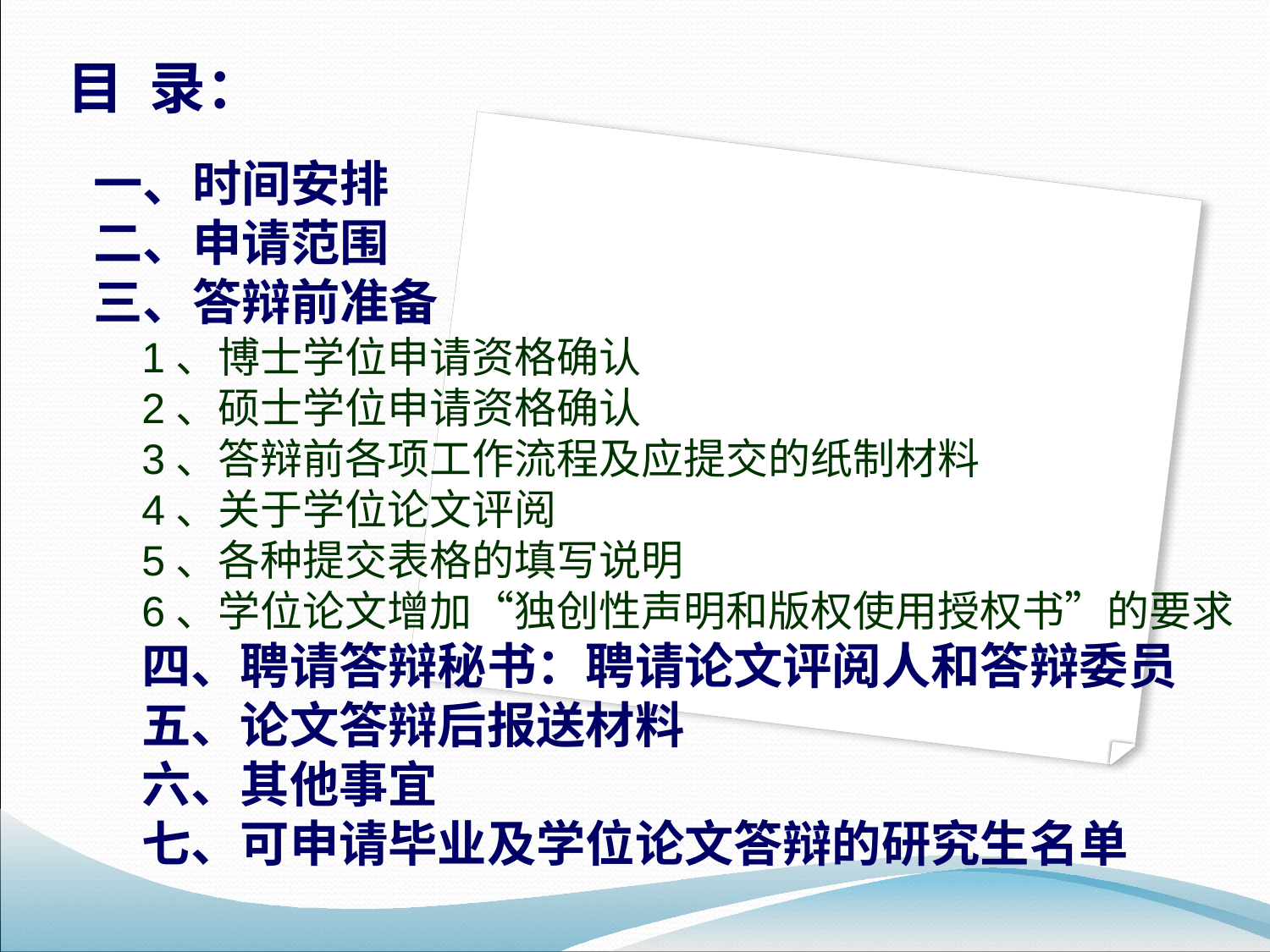

目  录：
一、时间安排
二、申请范围
三、答辩前准备
1、博士学位申请资格确认
2、硕士学位申请资格确认
3、答辩前各项工作流程及应提交的纸制材料
4、关于学位论文评阅
5、各种提交表格的填写说明
6、学位论文增加“独创性声明和版权使用授权书”的要求
四、聘请答辩秘书：聘请论文评阅人和答辩委员
五、论文答辩后报送材料
六、其他事宜
七、可申请毕业及学位论文答辩的研究生名单